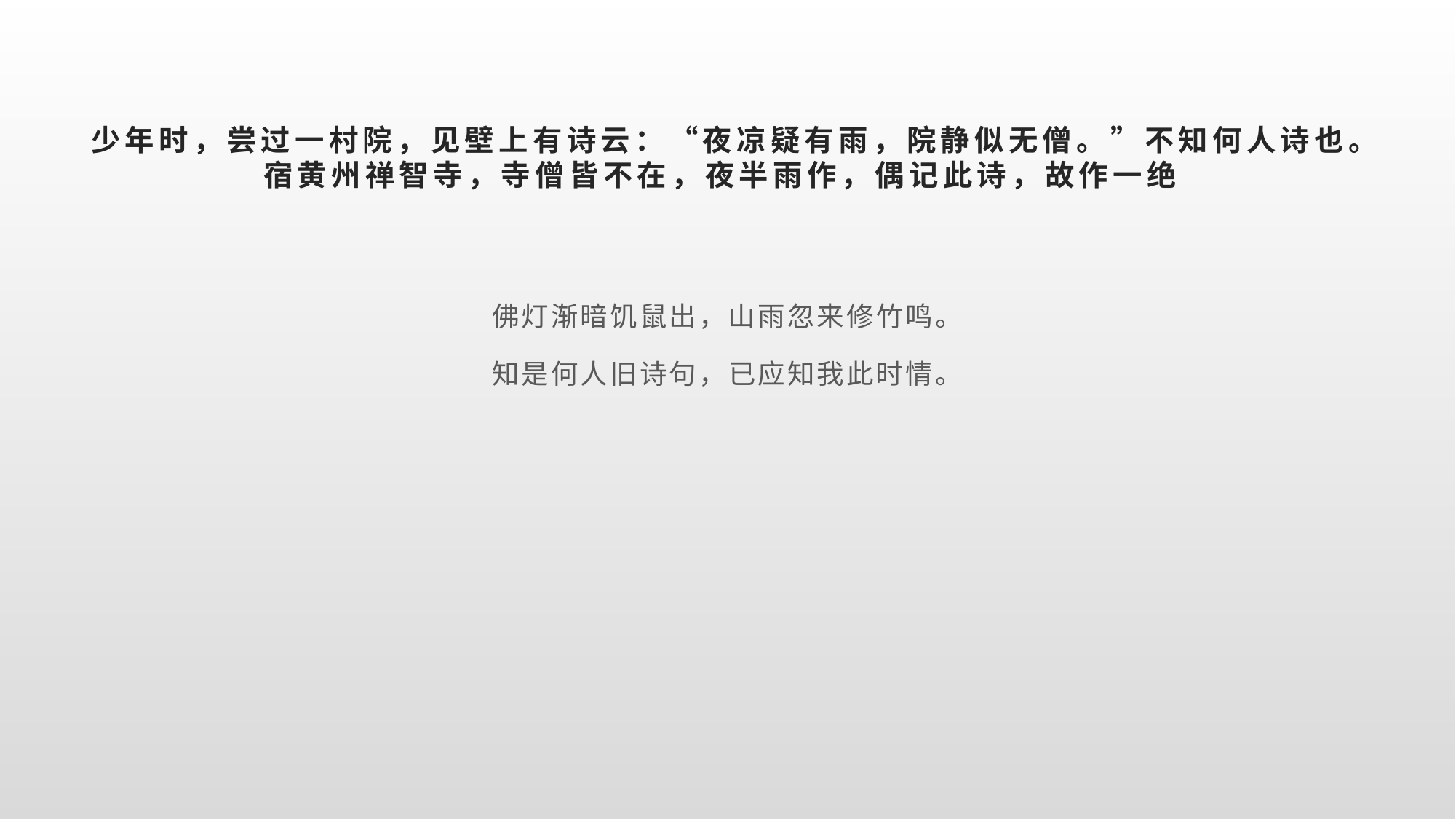

# 少年时，尝过一村院，见壁上有诗云：“夜凉疑有雨，院静似无僧。”不知何人诗也。宿黄州禅智寺，寺僧皆不在，夜半雨作，偶记此诗，故作一绝

佛灯渐暗饥鼠出，山雨忽来修竹鸣。
知是何人旧诗句，已应知我此时情。